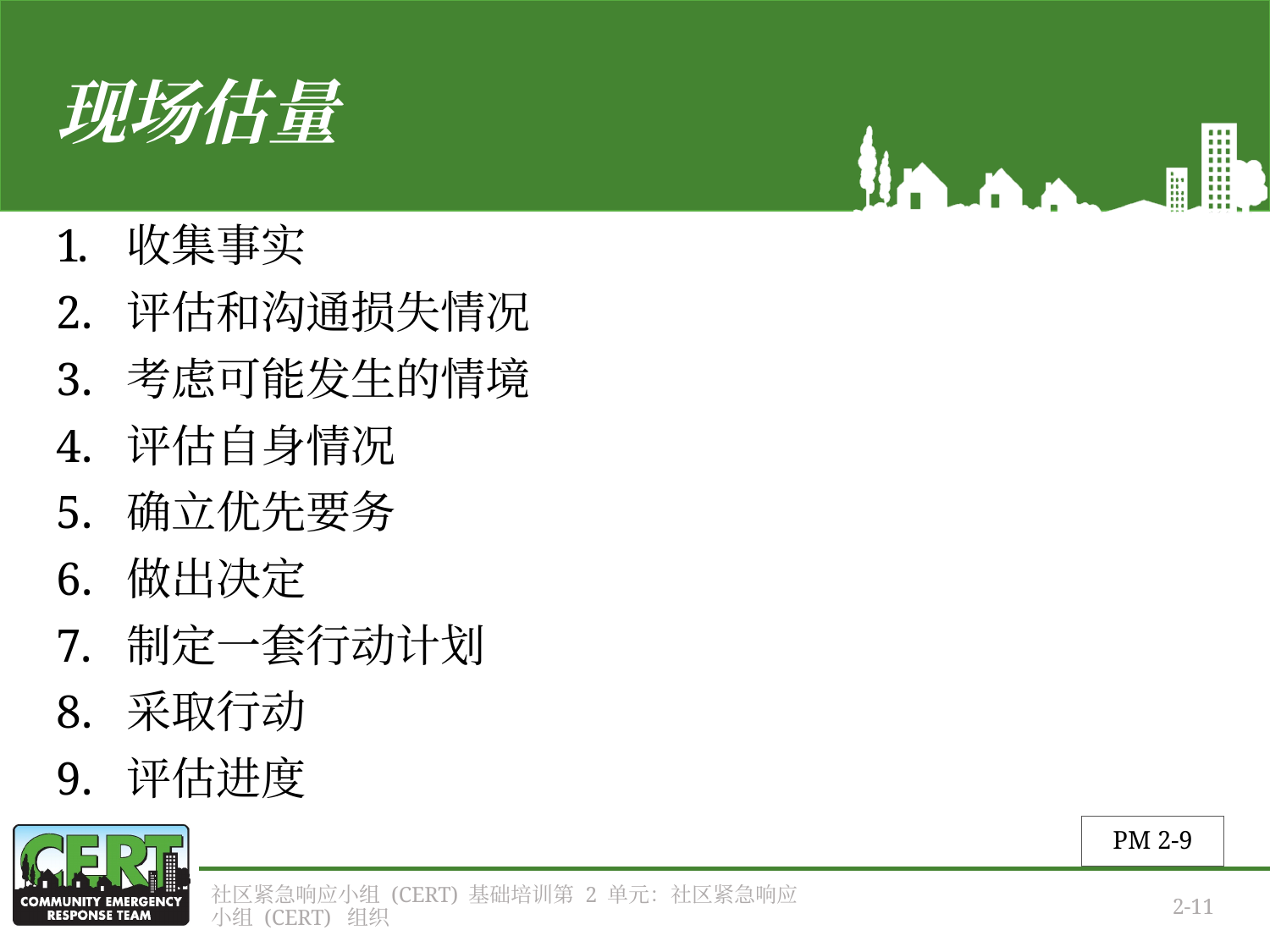

# 现场估量
收集事实
评估和沟通损失情况
考虑可能发生的情境
评估自身情况
确立优先要务
做出决定
制定一套行动计划
采取行动
评估进度
PM 2-9
社区紧急响应小组 (CERT) 基础培训第 2 单元：社区紧急响应小组 (CERT)  组织
2-11